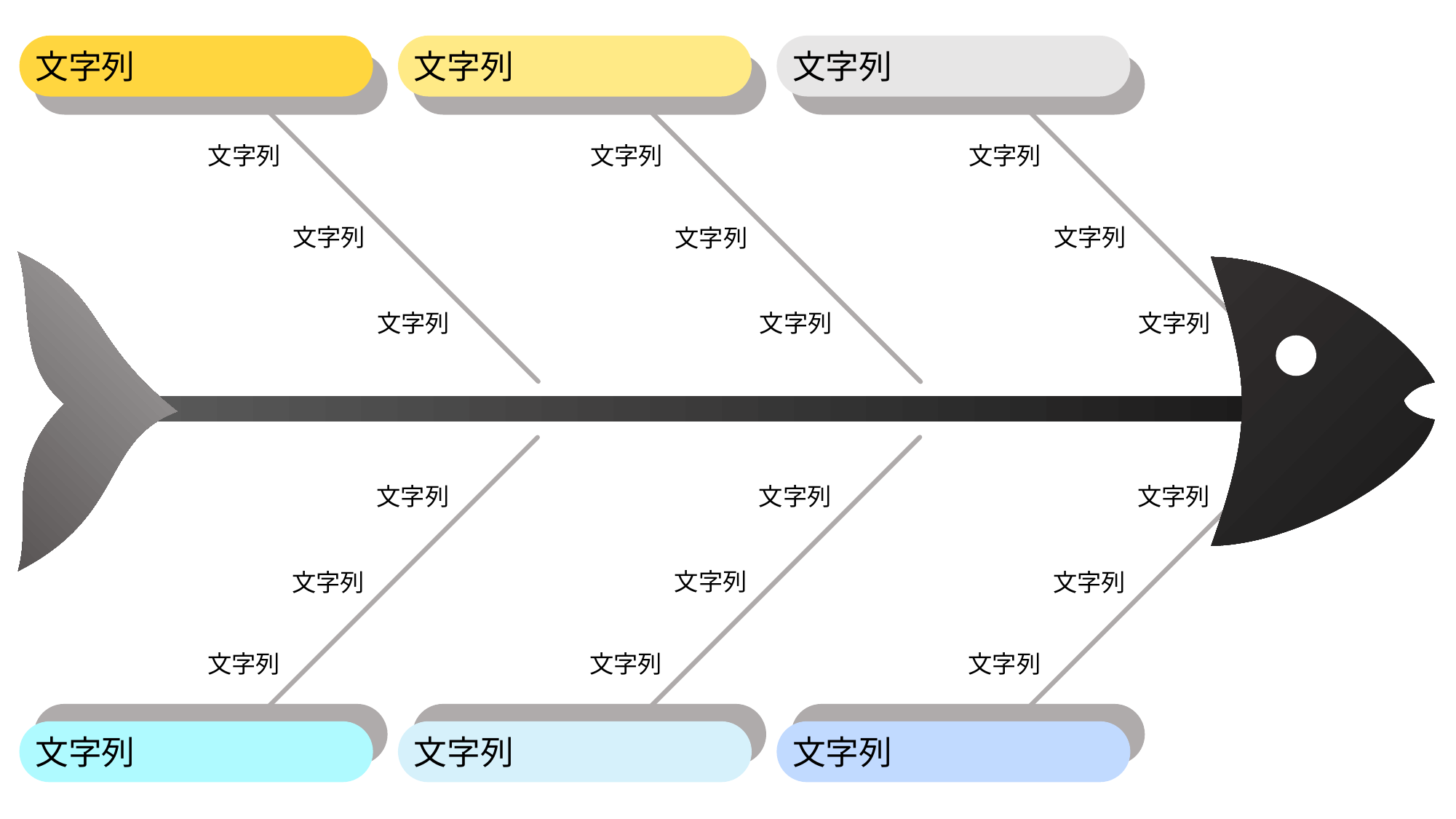

文字列
文字列
文字列

文字列
文字列
文字列
文字列
文字列
文字列

文字列
文字列
文字列

文字列
文字列
文字列
文字列
文字列
文字列
文字列
文字列
文字列

文字列
文字列
文字列